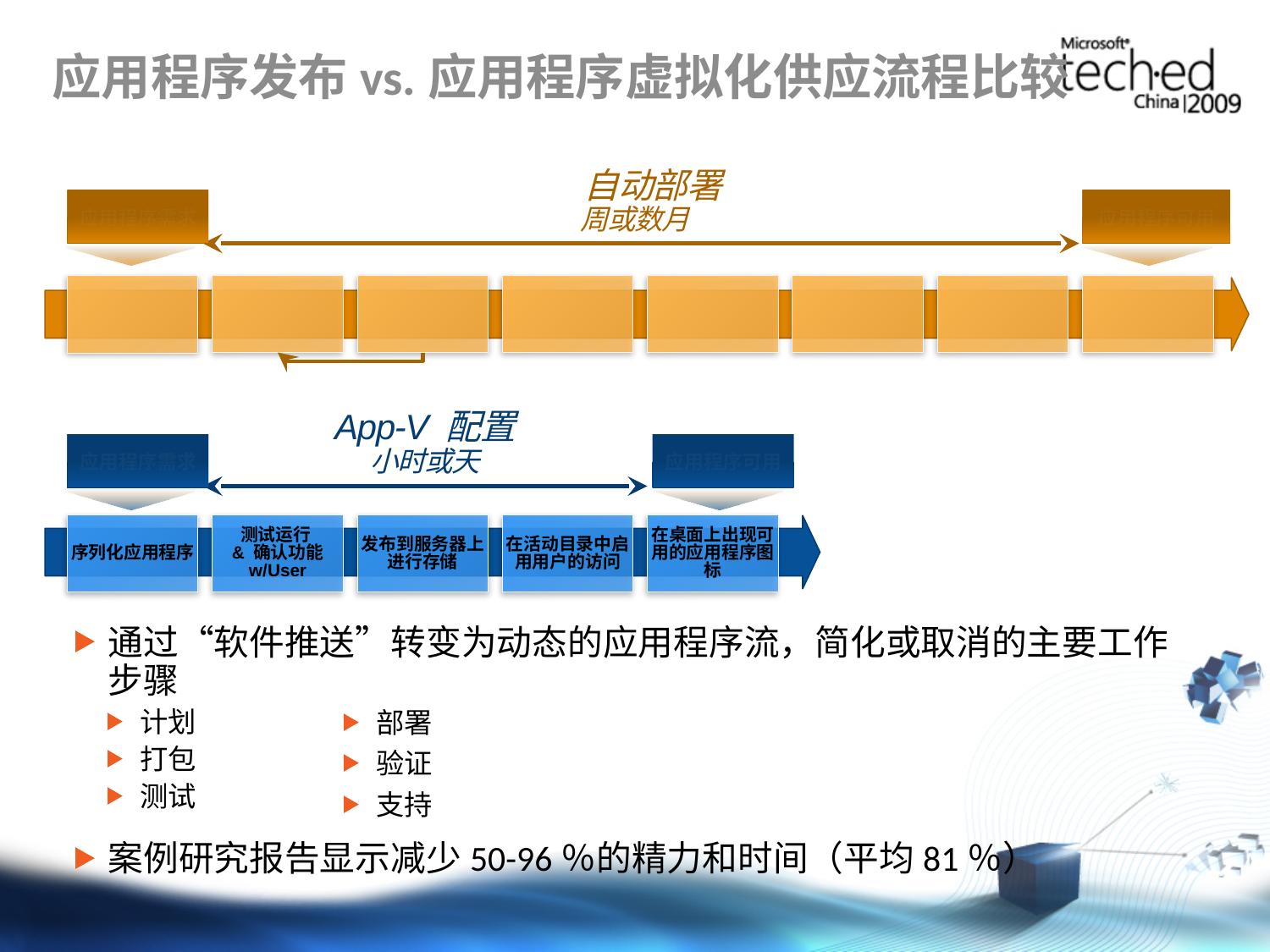

# 应用程序发布vs.应用程序虚拟化供应流程比较
   自动部署
周或数月
应用程序需求
应用程序可用

设置计划即个人电脑需要申请什么应用程序
打包软件
(MSI 文件)
测试应用程序之间的兼容性
提醒用户开启PC的时间
部署 (有可能需要用户重启电脑)
验证部署
大批量部署& 安装到移动PCs上
提供兼容性或安装失败的技术支持

App-V 配置
小时或天
应用程序需求
应用程序可用

序列化应用程序
测试运行
& 确认功能 w/User
发布到服务器上进行存储
在活动目录中启用用户的访问
在桌面上出现可用的应用程序图标

通过“软件推送”转变为动态的应用程序流，简化或取消的主要工作步骤
计划
打包
测试
案例研究报告显示减少50-96％的精力和时间（平均81％）
部署
验证
支持